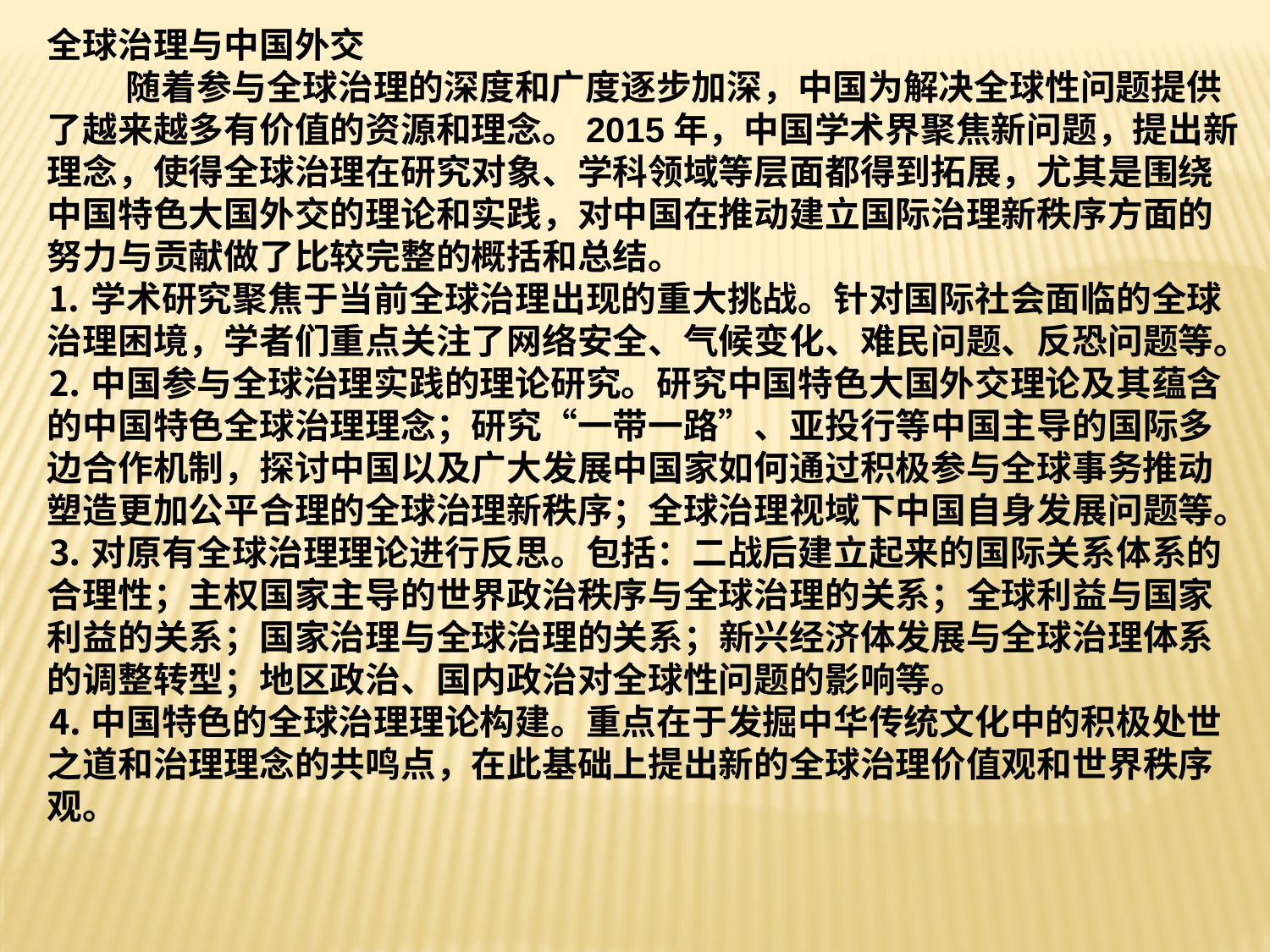

全球治理与中国外交
　　 随着参与全球治理的深度和广度逐步加深，中国为解决全球性问题提供了越来越多有价值的资源和理念。2015年，中国学术界聚焦新问题，提出新理念，使得全球治理在研究对象、学科领域等层面都得到拓展，尤其是围绕中国特色大国外交的理论和实践，对中国在推动建立国际治理新秩序方面的努力与贡献做了比较完整的概括和总结。
⒈学术研究聚焦于当前全球治理出现的重大挑战。针对国际社会面临的全球治理困境，学者们重点关注了网络安全、气候变化、难民问题、反恐问题等。
⒉中国参与全球治理实践的理论研究。研究中国特色大国外交理论及其蕴含的中国特色全球治理理念；研究“一带一路”、亚投行等中国主导的国际多边合作机制，探讨中国以及广大发展中国家如何通过积极参与全球事务推动塑造更加公平合理的全球治理新秩序；全球治理视域下中国自身发展问题等。
⒊对原有全球治理理论进行反思。包括：二战后建立起来的国际关系体系的合理性；主权国家主导的世界政治秩序与全球治理的关系；全球利益与国家利益的关系；国家治理与全球治理的关系；新兴经济体发展与全球治理体系的调整转型；地区政治、国内政治对全球性问题的影响等。
⒋中国特色的全球治理理论构建。重点在于发掘中华传统文化中的积极处世之道和治理理念的共鸣点，在此基础上提出新的全球治理价值观和世界秩序观。